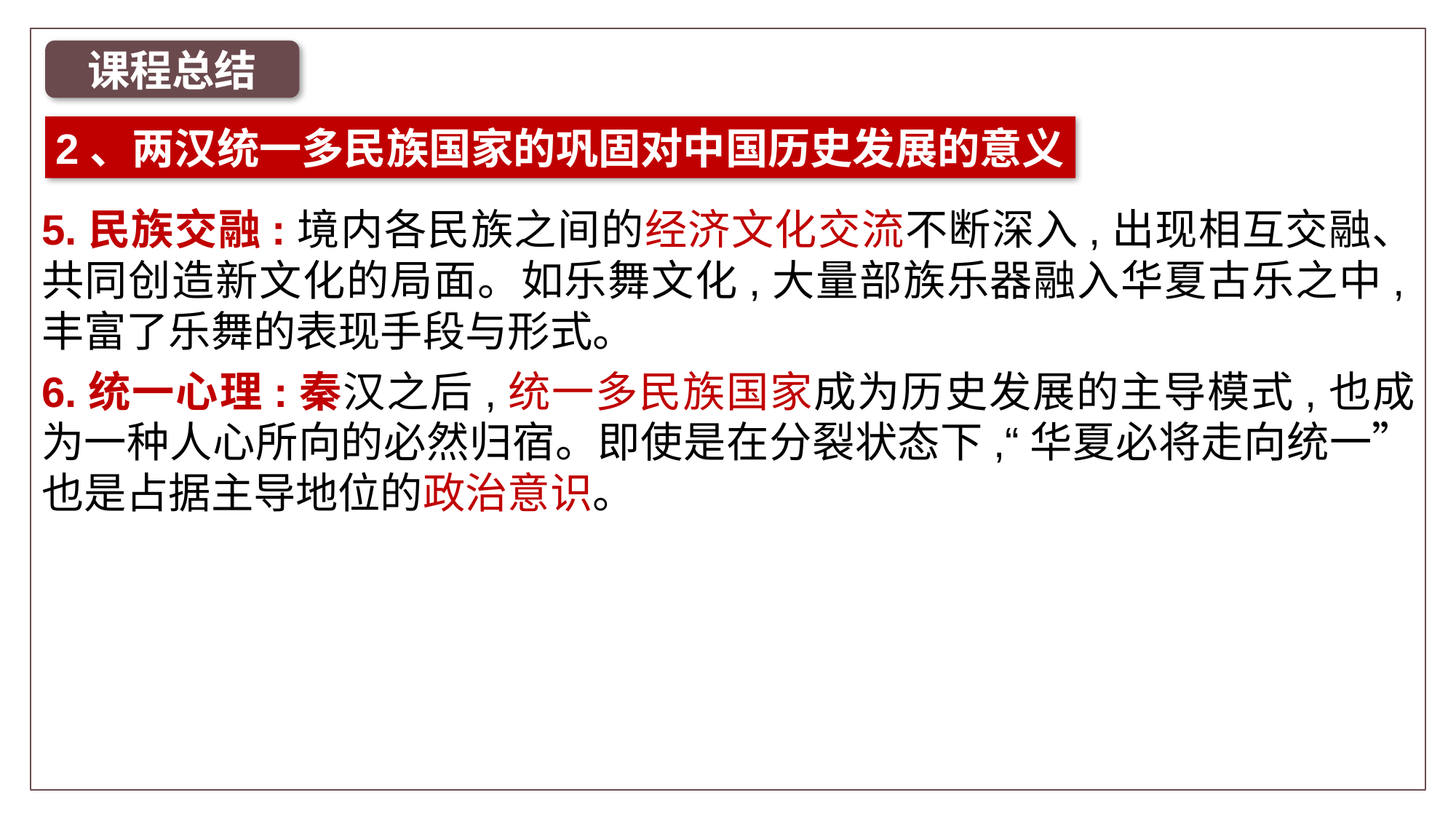

课程总结
2、两汉统一多民族国家的巩固对中国历史发展的意义
5.民族交融:境内各民族之间的经济文化交流不断深入,出现相互交融、共同创造新文化的局面。如乐舞文化,大量部族乐器融入华夏古乐之中,丰富了乐舞的表现手段与形式。
6.统一心理:秦汉之后,统一多民族国家成为历史发展的主导模式,也成为一种人心所向的必然归宿。即使是在分裂状态下,“华夏必将走向统一”也是占据主导地位的政治意识。